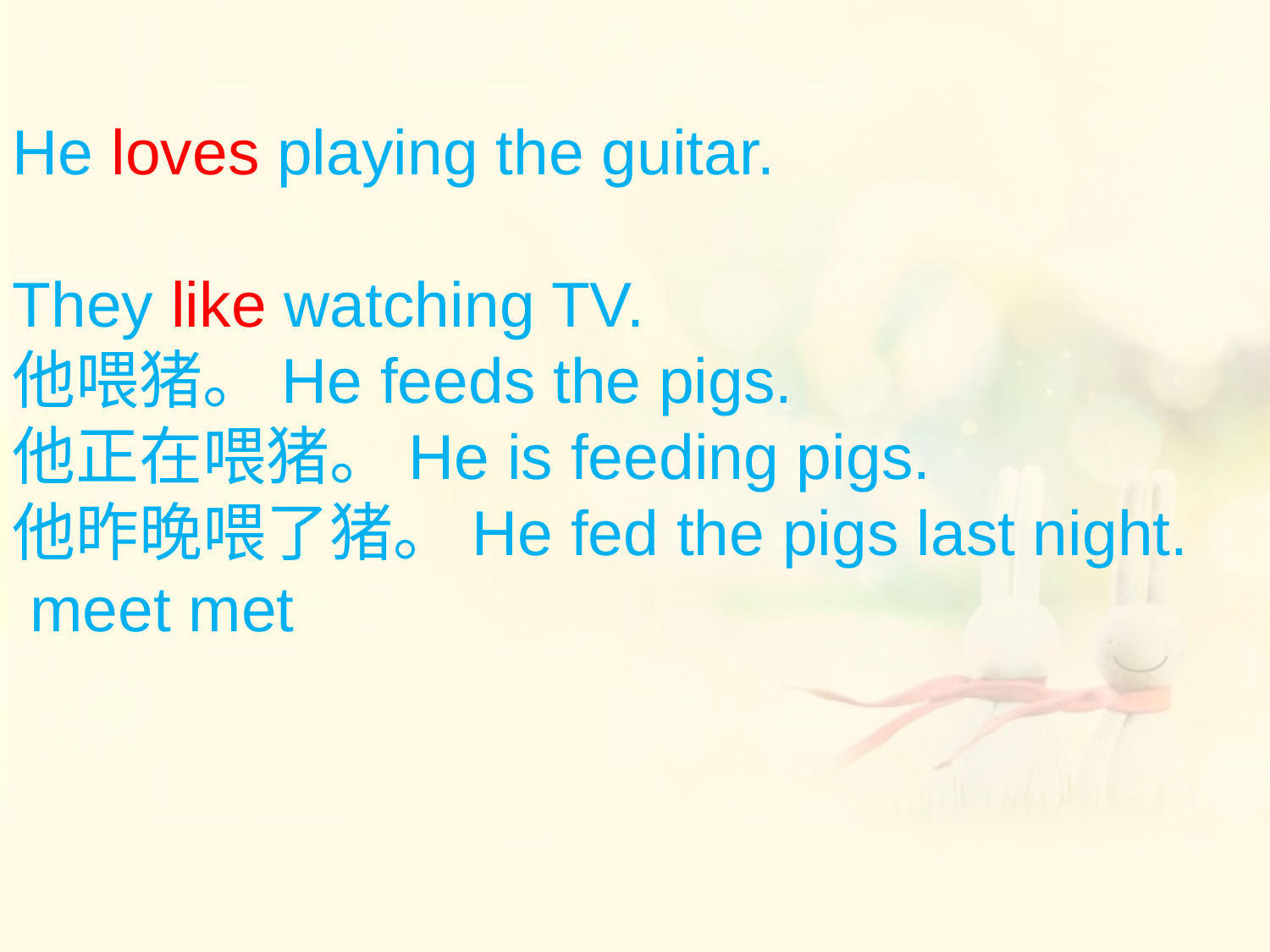

He loves playing the guitar.

They like watching TV.
他喂猪。He feeds the pigs.
他正在喂猪。He is feeding pigs.
他昨晚喂了猪。He fed the pigs last night.
 meet met